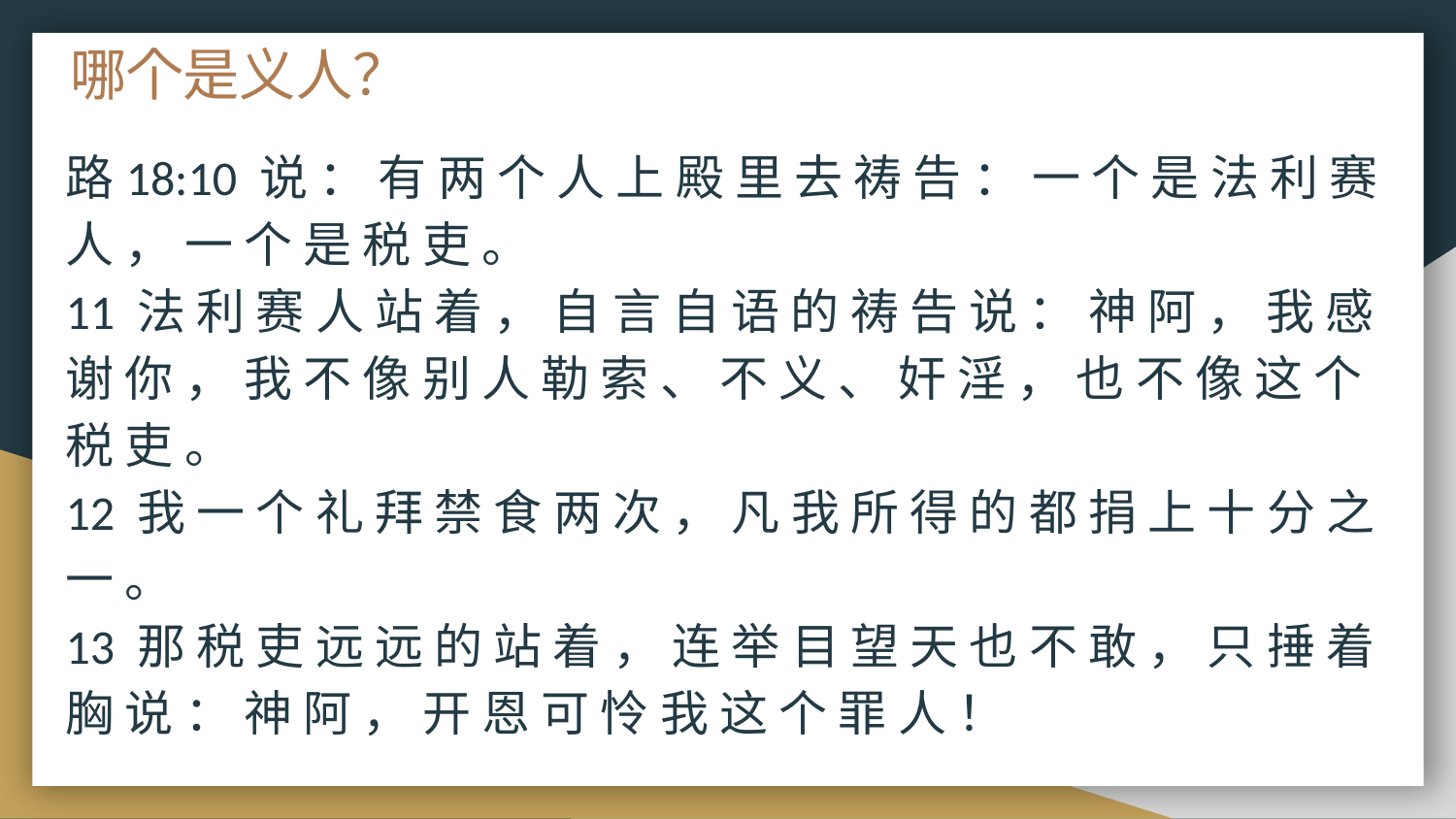

# 哪个是义人？
路18:10 说 ： 有 两 个 人 上 殿 里 去 祷 告 ： 一 个 是 法 利 赛 人 ， 一 个 是 税 吏 。
11 法 利 赛 人 站 着 ， 自 言 自 语 的 祷 告 说 ： 神 阿 ， 我 感 谢 你 ， 我 不 像 别 人 勒 索 、 不 义 、 奸 淫 ， 也 不 像 这 个 税 吏 。
12 我 一 个 礼 拜 禁 食 两 次 ， 凡 我 所 得 的 都 捐 上 十 分 之 一 。
13 那 税 吏 远 远 的 站 着 ， 连 举 目 望 天 也 不 敢 ， 只 捶 着 胸 说 ： 神 阿 ， 开 恩 可 怜 我 这 个 罪 人 ！